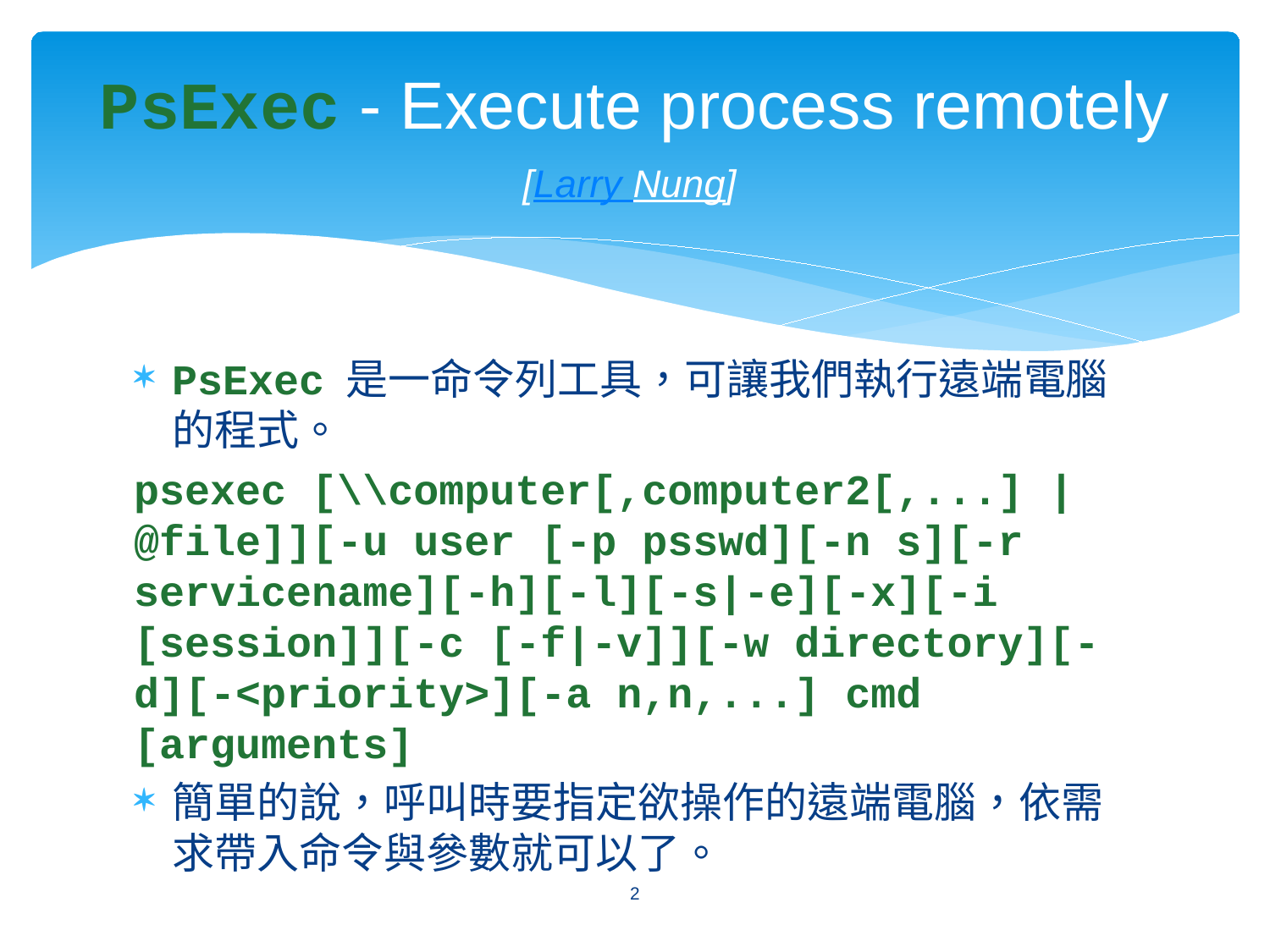

# PsExec - Execute process remotely [Larry Nung]
PsExec 是一命令列工具，可讓我們執行遠端電腦的程式。
psexec [\\computer[,computer2[,...] | @file]][-u user [-p psswd][-n s][-r servicename][-h][-l][-s|-e][-x][-i [session]][-c [-f|-v]][-w directory][-d][-<priority>][-a n,n,...] cmd [arguments]
簡單的說，呼叫時要指定欲操作的遠端電腦，依需求帶入命令與參數就可以了。
2